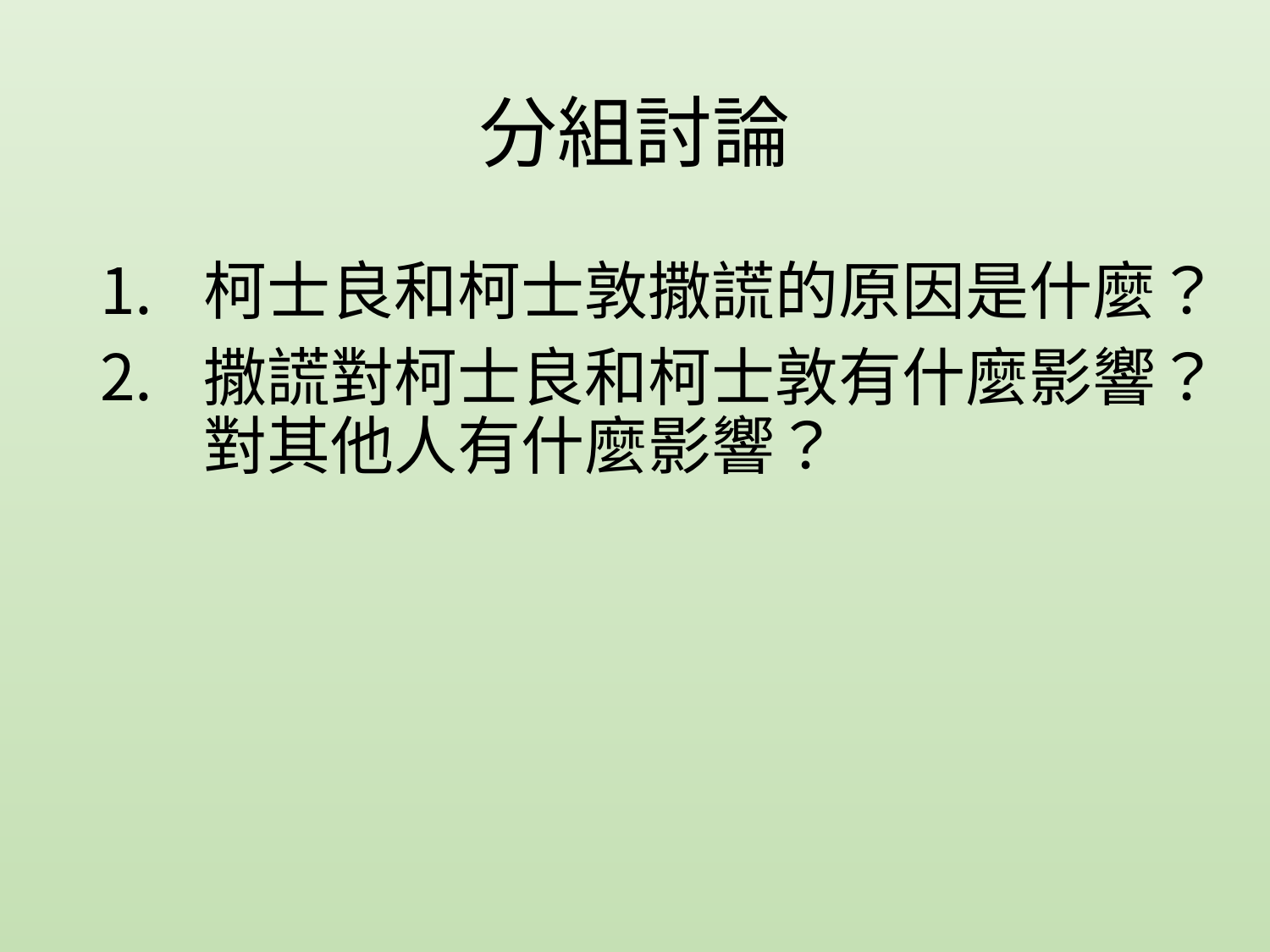

# 分組討論
柯士良和柯士敦撒謊的原因是什麼？
撒謊對柯士良和柯士敦有什麼影響？對其他人有什麼影響？